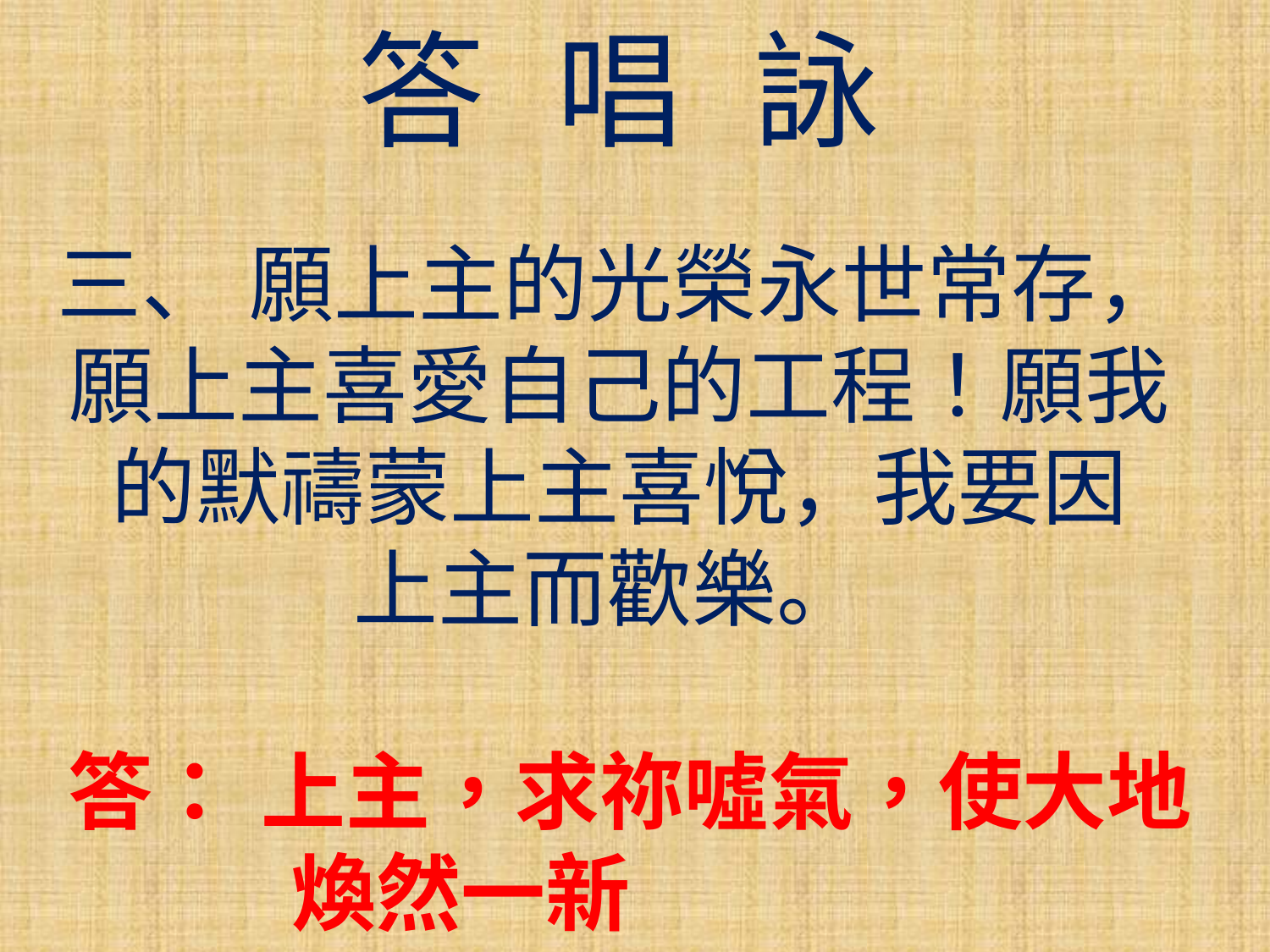

答  唱  詠

三、 願上主的光榮永世常存，願上主喜愛自己的工程！願我的默禱蒙上主喜悅，我要因
上主而歡樂。

答： 上主，求祢噓氣，使大地煥然一新